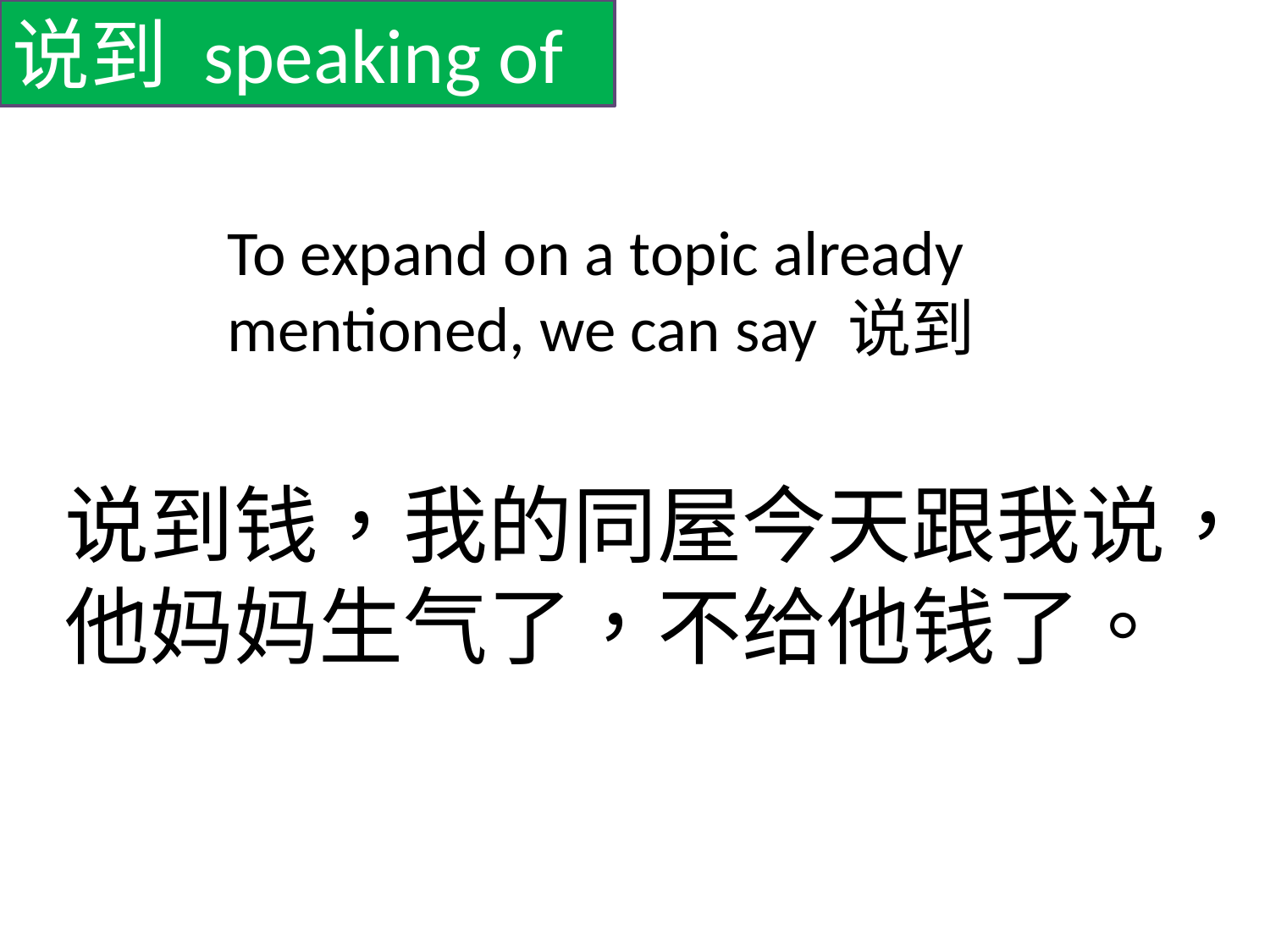

说到 speaking of
To expand on a topic already mentioned, we can say 说到
说到钱，我的同屋今天跟我说，他妈妈生气了，不给他钱了。